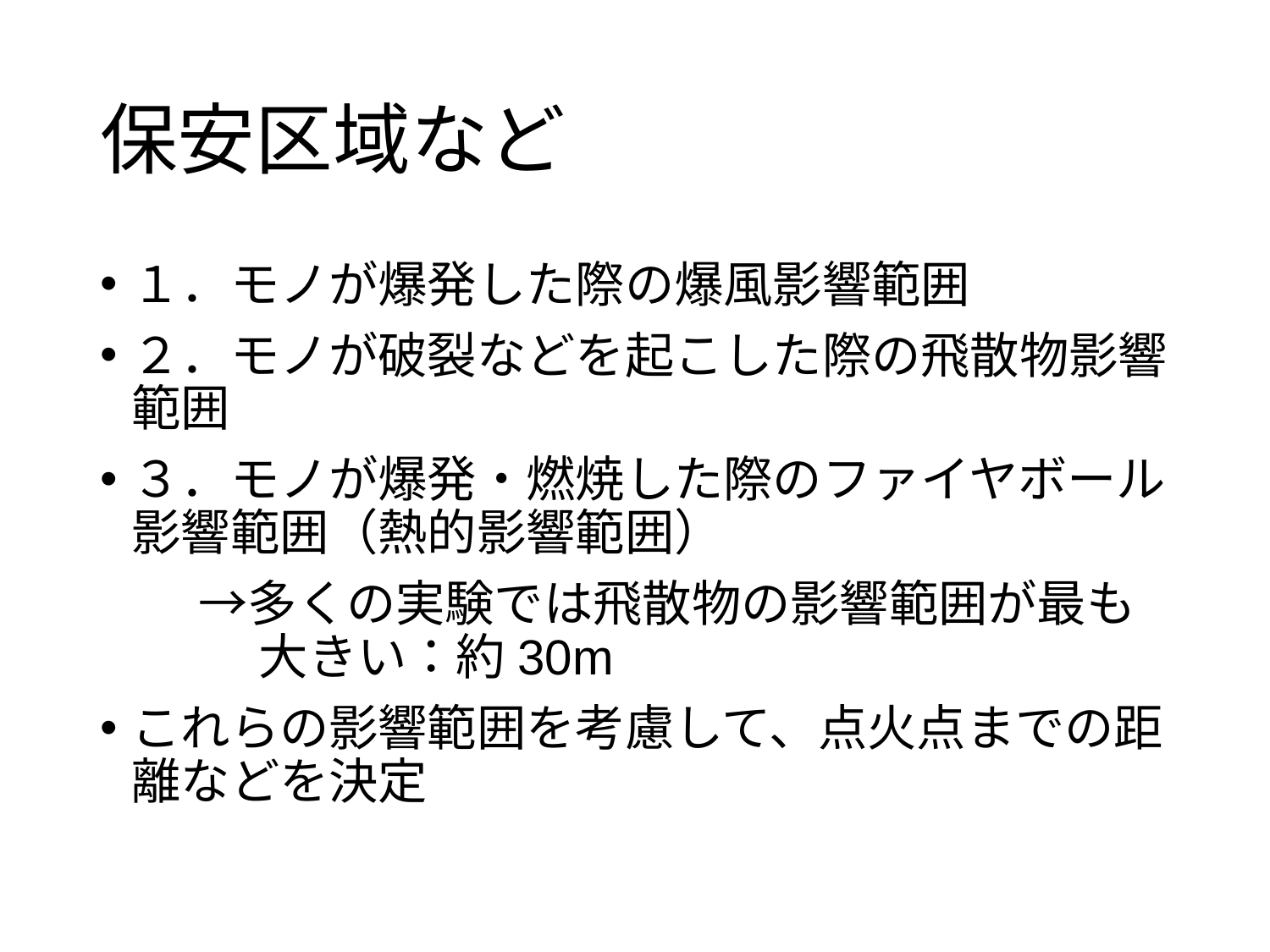

# 保安区域など
１．モノが爆発した際の爆風影響範囲
２．モノが破裂などを起こした際の飛散物影響範囲
３．モノが爆発・燃焼した際のファイヤボール影響範囲（熱的影響範囲）
　　→多くの実験では飛散物の影響範囲が最も
　　　 大きい：約30m
これらの影響範囲を考慮して、点火点までの距離などを決定